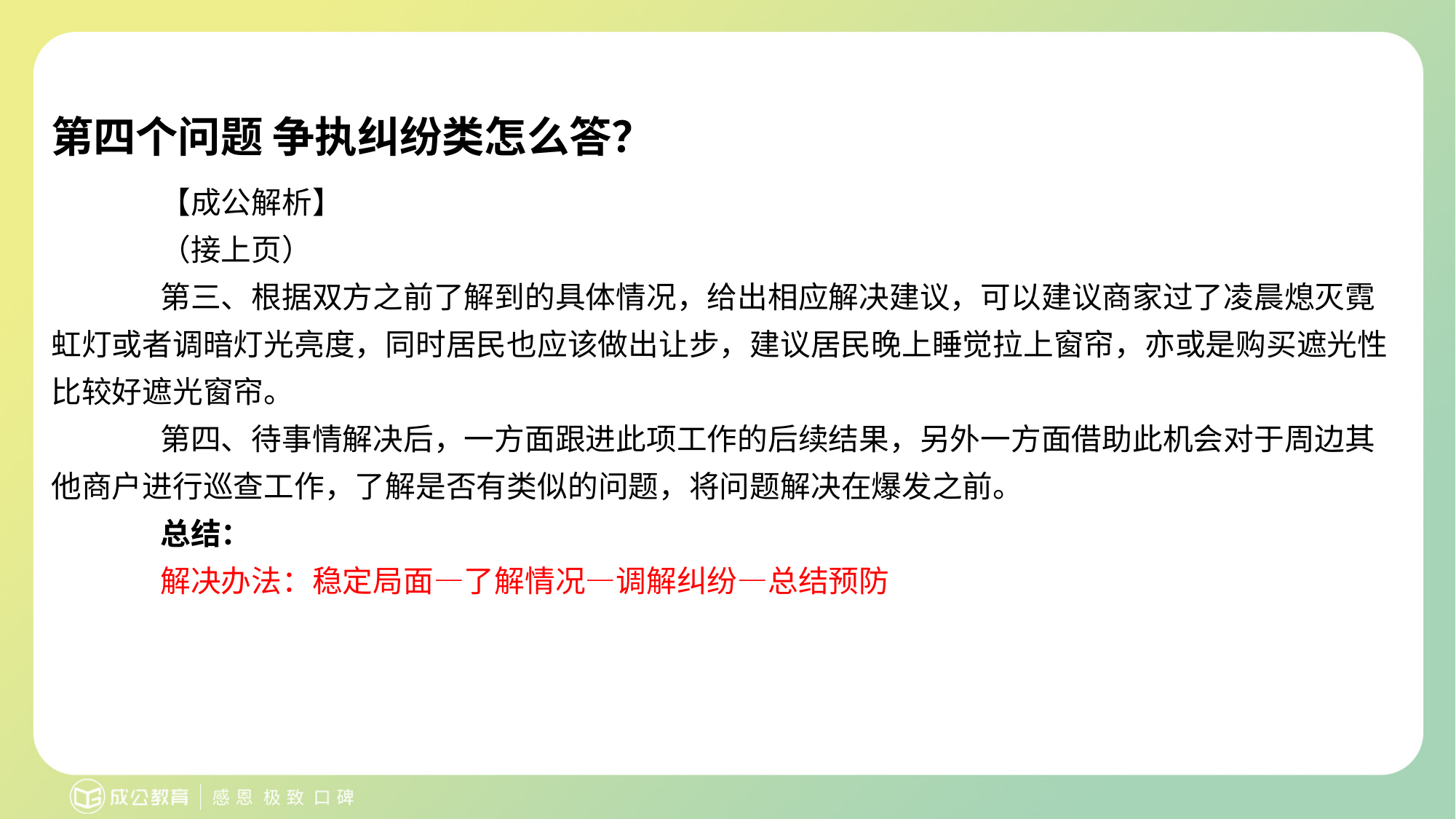

# 第四个问题 争执纠纷类怎么答？
【成公解析】
（接上页）
第三、根据双方之前了解到的具体情况，给出相应解决建议，可以建议商家过了凌晨熄灭霓虹灯或者调暗灯光亮度，同时居民也应该做出让步，建议居民晚上睡觉拉上窗帘，亦或是购买遮光性比较好遮光窗帘。
第四、待事情解决后，一方面跟进此项工作的后续结果，另外一方面借助此机会对于周边其他商户进行巡查工作，了解是否有类似的问题，将问题解决在爆发之前。
总结：
解决办法：稳定局面—了解情况—调解纠纷—总结预防